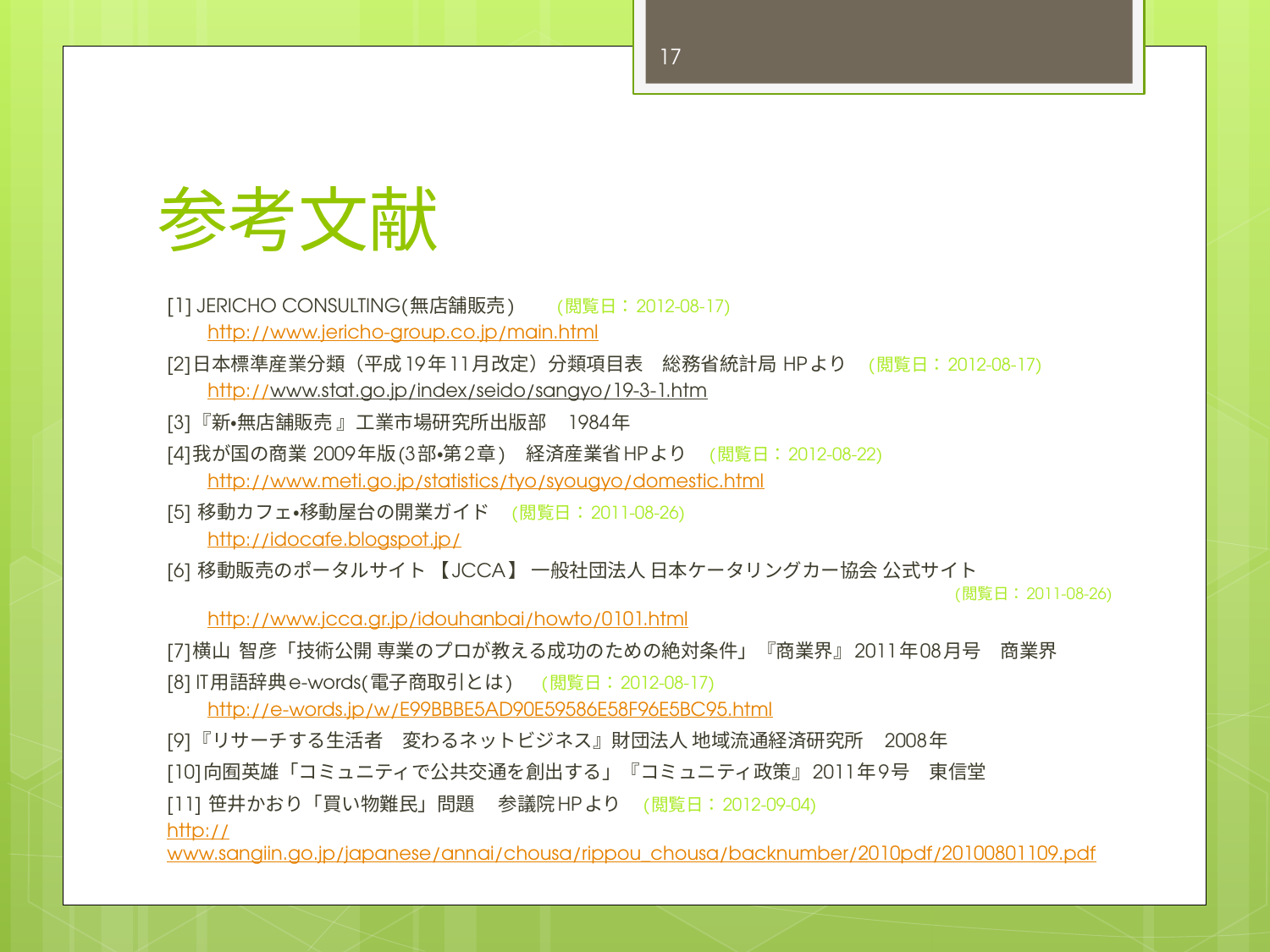

17
# 参考文献
[1] JERICHO CONSULTING(無店舗販売)　　(閲覧日：2012-08-17)
http://www.jericho-group.co.jp/main.html
[2]日本標準産業分類（平成19年11月改定）分類項目表　総務省統計局 HPより　(閲覧日：2012-08-17)
http://www.stat.go.jp/index/seido/sangyo/19-3-1.htm
[3]『新・無店舗販売 』工業市場研究所出版部　1984年
[4]我が国の商業 2009年版(3部・第2章)　経済産業省HPより　(閲覧日：2012-08-22)
http://www.meti.go.jp/statistics/tyo/syougyo/domestic.html
[5] 移動カフェ・移動屋台の開業ガイド　(閲覧日：2011-08-26)
http://idocafe.blogspot.jp/
[6] 移動販売のポータルサイト 【JCCA】 一般社団法人 日本ケータリングカー協会 公式サイト
(閲覧日：2011-08-26)
http://www.jcca.gr.jp/idouhanbai/howto/0101.html
[7]横山  智彦「技術公開 専業のプロが教える成功のための絶対条件」『商業界』2011年08月号　商業界
[8] IT用語辞典e-words(電子商取引とは) 　(閲覧日：2012-08-17)
http://e-words.jp/w/E99BBBE5AD90E59586E58F96E5BC95.html
[9]『リサーチする生活者　変わるネットビジネス』財団法人 地域流通経済研究所　2008年
[10]向囿英雄「コミュニティで公共交通を創出する」『コミュニティ政策』2011年9号　東信堂
[11] 笹井かおり「買い物難民」問題 　参議院HPより　(閲覧日：2012-09-04)
http://www.sangiin.go.jp/japanese/annai/chousa/rippou_chousa/backnumber/2010pdf/20100801109.pdf